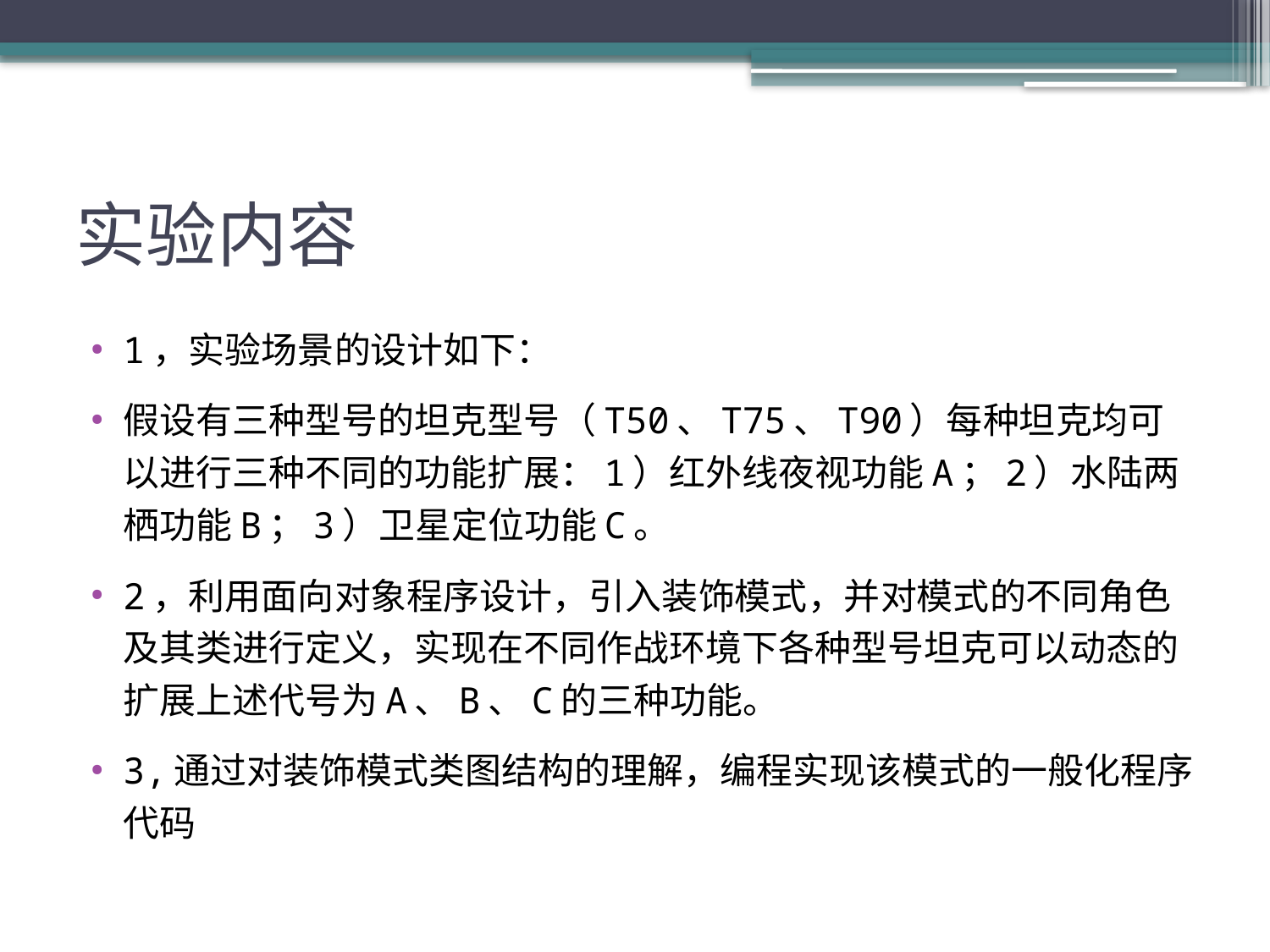

# 实验内容
1，实验场景的设计如下：
假设有三种型号的坦克型号（T50、T75、T90）每种坦克均可以进行三种不同的功能扩展：1）红外线夜视功能A；2）水陆两栖功能B；3）卫星定位功能C。
2，利用面向对象程序设计，引入装饰模式，并对模式的不同角色及其类进行定义，实现在不同作战环境下各种型号坦克可以动态的扩展上述代号为A、B、C的三种功能。
3,通过对装饰模式类图结构的理解，编程实现该模式的一般化程序代码